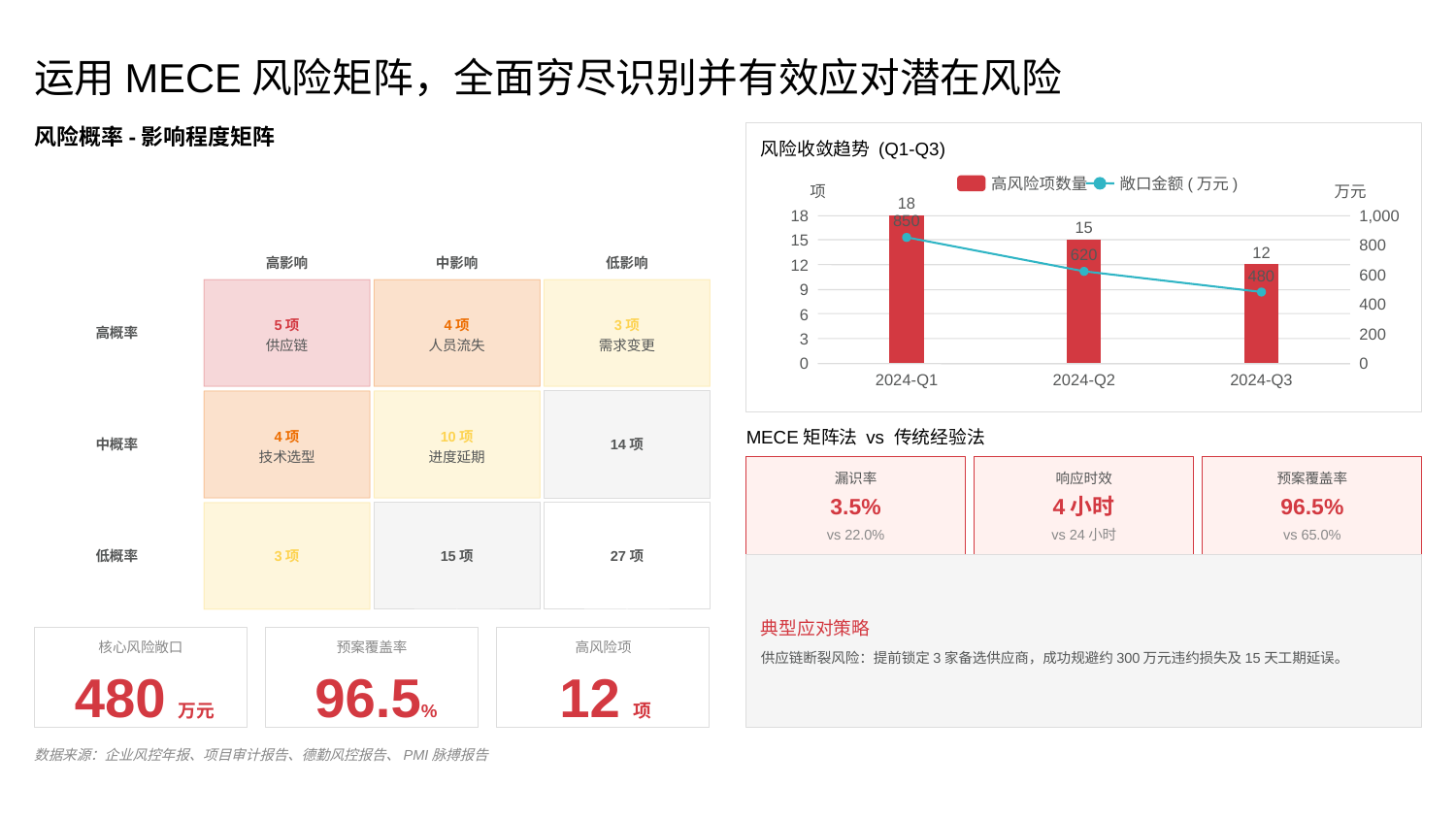

运用MECE风险矩阵，全面穷尽识别并有效应对潜在风险
风险概率-影响程度矩阵

风险收敛趋势 (Q1-Q3)
高影响
中影响
低影响

高风险项数量
敞口金额(万元)

项
万元

18
18
1,000
850

15
15

800

12
620
12

600
480

高概率

9

400
6
5项
4项
3项

200
3
供应链
人员流失
需求变更

0
0

2024-Q1
2024-Q2
2024-Q3
中概率

4项
10项
MECE矩阵法 vs 传统经验法
14项
技术选型
进度延期

漏识率
响应时效
预案覆盖率
3.5%
4小时
96.5%
低概率

vs 22.0%
vs 24小时
vs 65.0%
3项
15项
27项

典型应对策略

核心风险敞口
预案覆盖率
高风险项
供应链断裂风险：提前锁定3家备选供应商，成功规避约300万元违约损失及15天工期延误。
480万元
96.5%
12项
数据来源：企业风控年报、项目审计报告、德勤风控报告、PMI脉搏报告